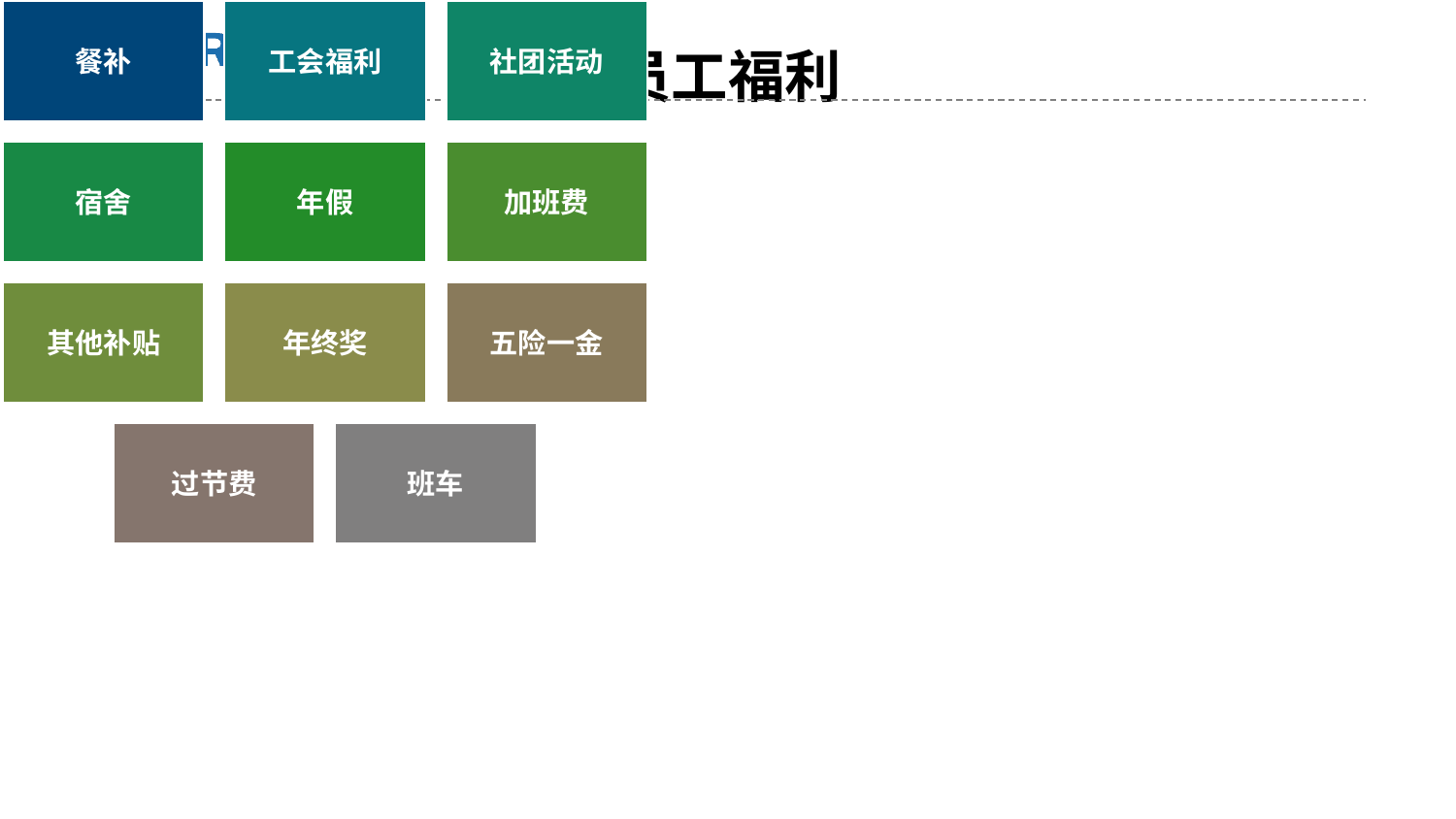

员工福利
餐补
工会福利
社团活动
宿舍
年假
加班费
其他补贴
年终奖
五险一金
过节费
班车